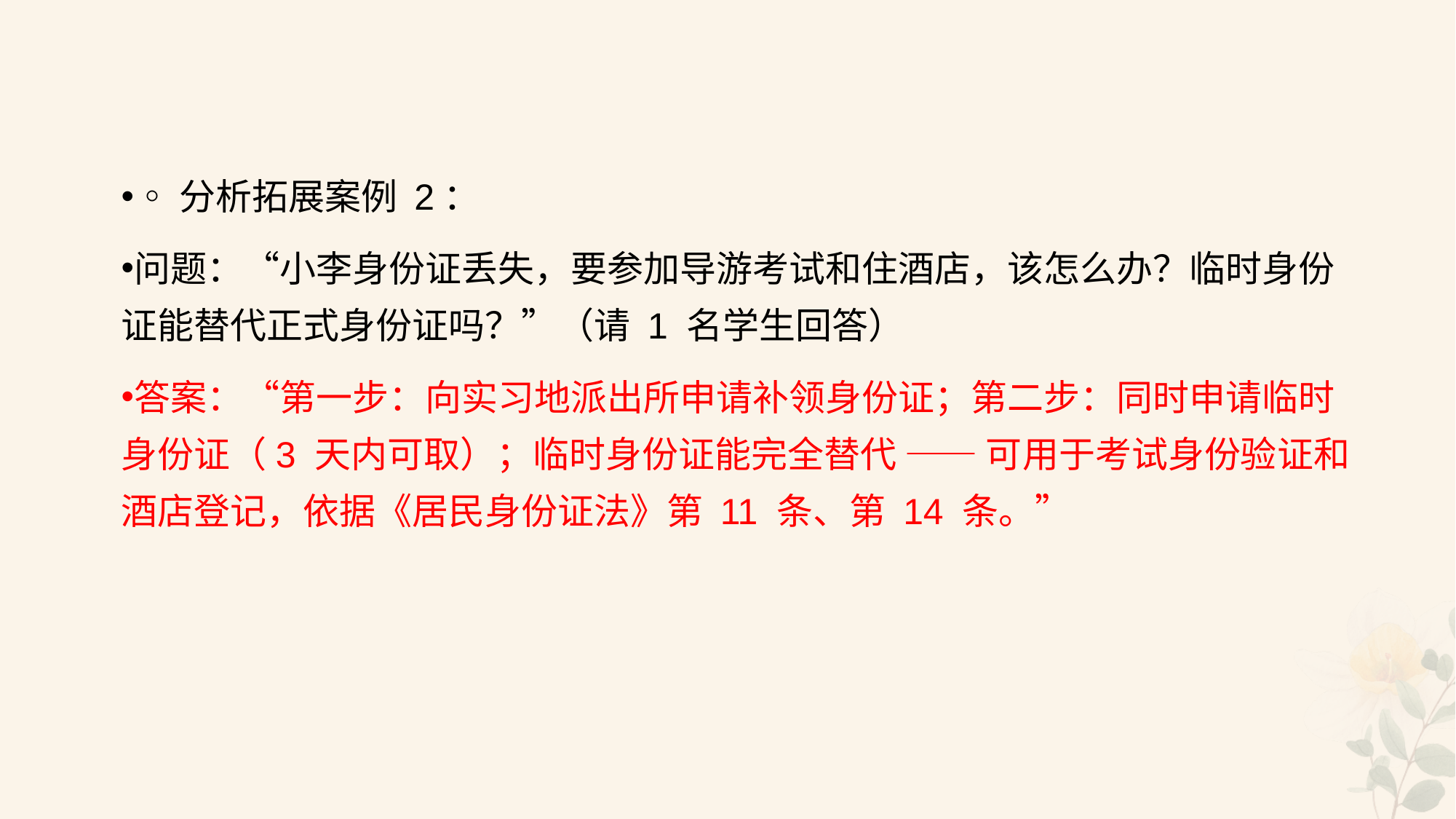

#
◦分析拓展案例 2：
问题：“小李身份证丢失，要参加导游考试和住酒店，该怎么办？临时身份证能替代正式身份证吗？”（请 1 名学生回答）
答案：“第一步：向实习地派出所申请补领身份证；第二步：同时申请临时身份证（3 天内可取）；临时身份证能完全替代 —— 可用于考试身份验证和酒店登记，依据《居民身份证法》第 11 条、第 14 条。”